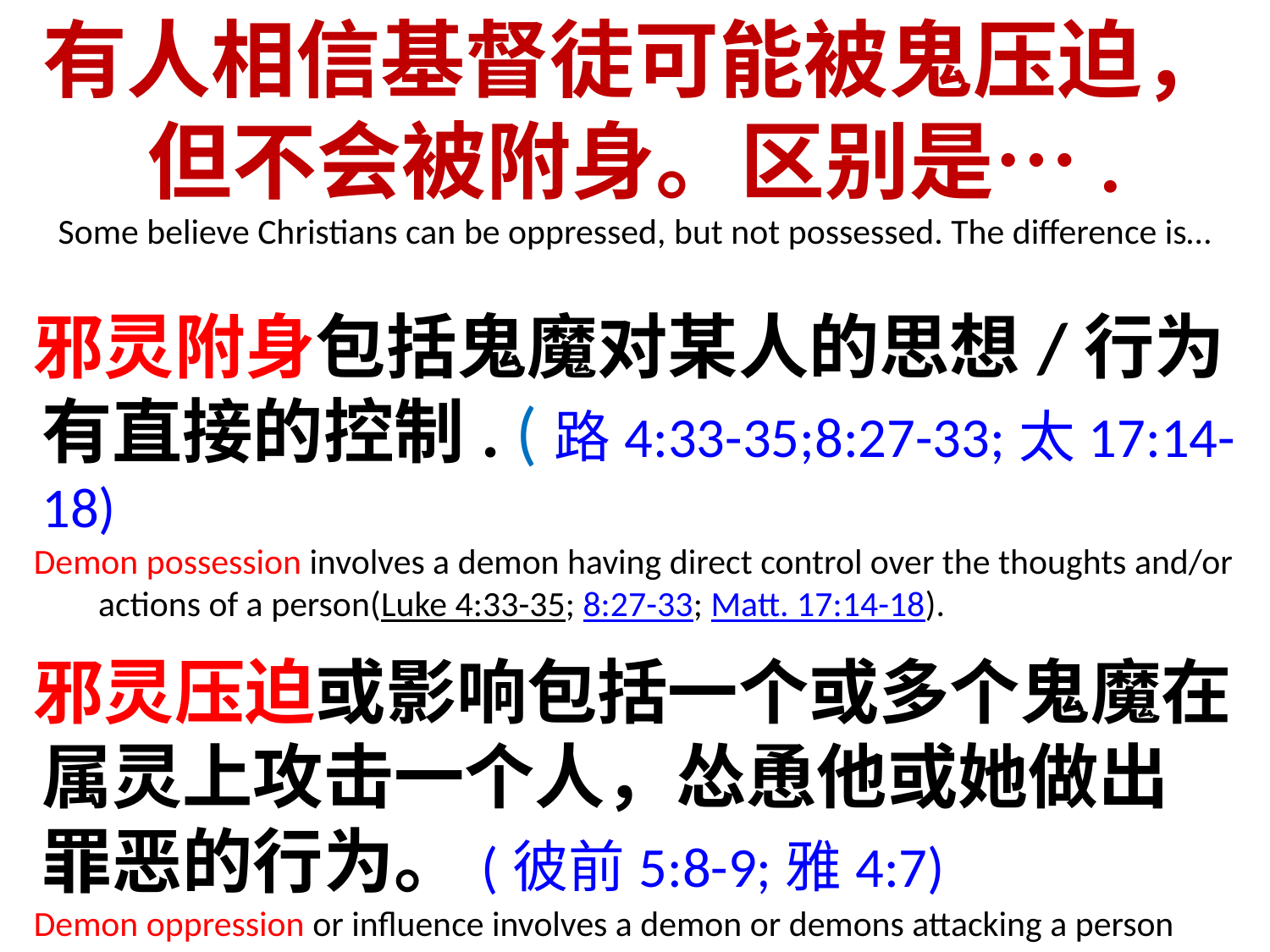

有人相信基督徒可能被鬼压迫，但不会被附身。区别是….
Some believe Christians can be oppressed, but not possessed. The difference is…

邪灵附身包括鬼魔对某人的思想/行为有直接的控制. (路4:33-35;8:27-33;太17:14-18)
Demon possession involves a demon having direct control over the thoughts and/or actions of a person(Luke 4:33-35; 8:27-33; Matt. 17:14-18).

邪灵压迫或影响包括一个或多个鬼魔在属灵上攻击一个人，怂恿他或她做出罪恶的行为。(彼前5:8-9;雅4:7)
Demon oppression or influence involves a demon or demons attacking a person spiritually and/or encouraging him/her into sinful behavior(1 Pe 5:8-9; Ja 4:7).